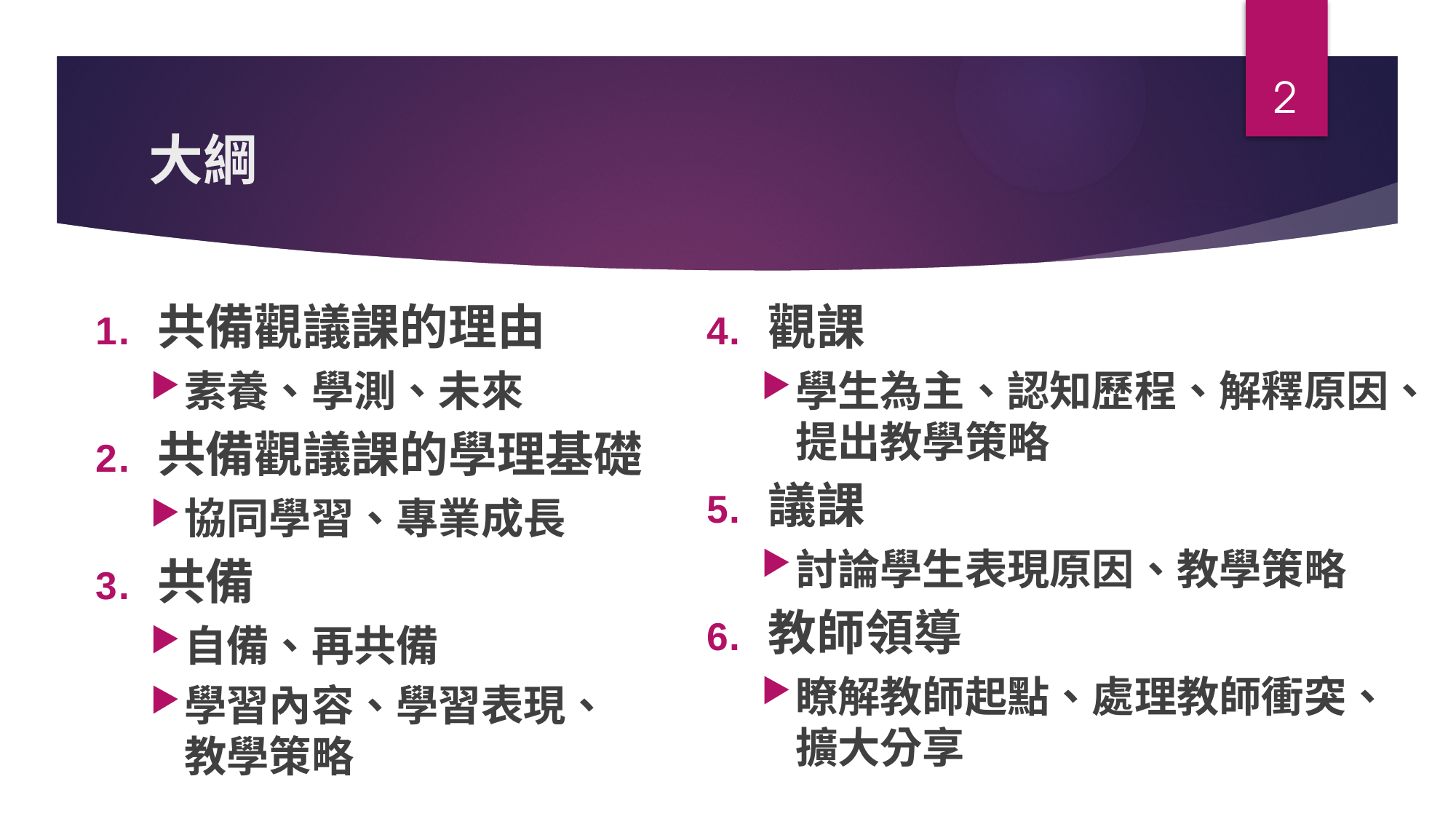

2
# 大綱
觀課
學生為主、認知歷程、解釋原因、提出教學策略
議課
討論學生表現原因、教學策略
教師領導
瞭解教師起點、處理教師衝突、擴大分享
共備觀議課的理由
素養、學測、未來
共備觀議課的學理基礎
協同學習、專業成長
共備
自備、再共備
學習內容、學習表現、教學策略